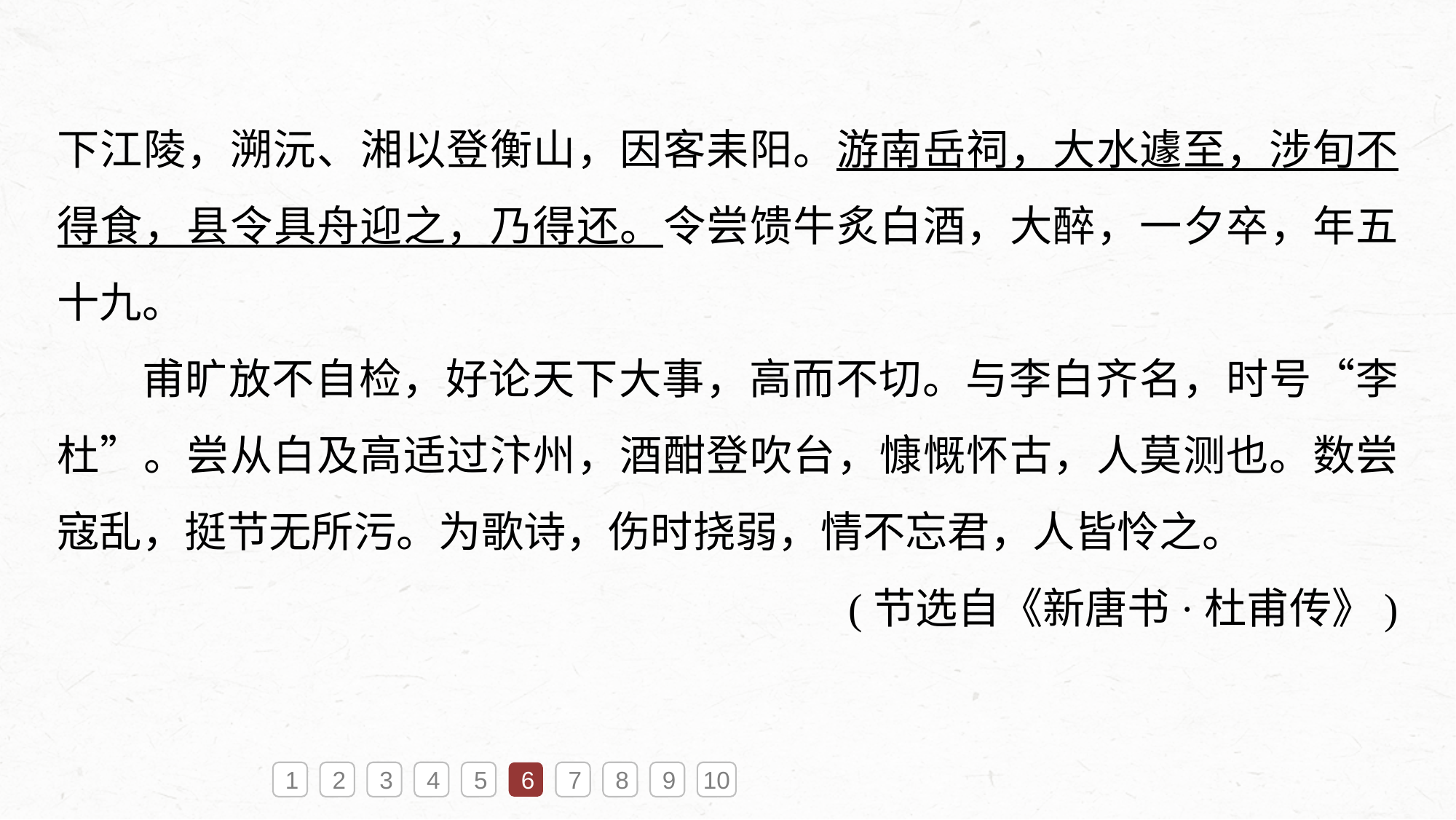

下江陵，溯沅、湘以登衡山，因客耒阳。游南岳祠，大水遽至，涉旬不得食，县令具舟迎之，乃得还。令尝馈牛炙白酒，大醉，一夕卒，年五十九。
甫旷放不自检，好论天下大事，高而不切。与李白齐名，时号“李杜”。尝从白及高适过汴州，酒酣登吹台，慷慨怀古，人莫测也。数尝寇乱，挺节无所污。为歌诗，伤时挠弱，情不忘君，人皆怜之。
(节选自《新唐书·杜甫传》)
1
2
3
4
5
6
7
8
9
10